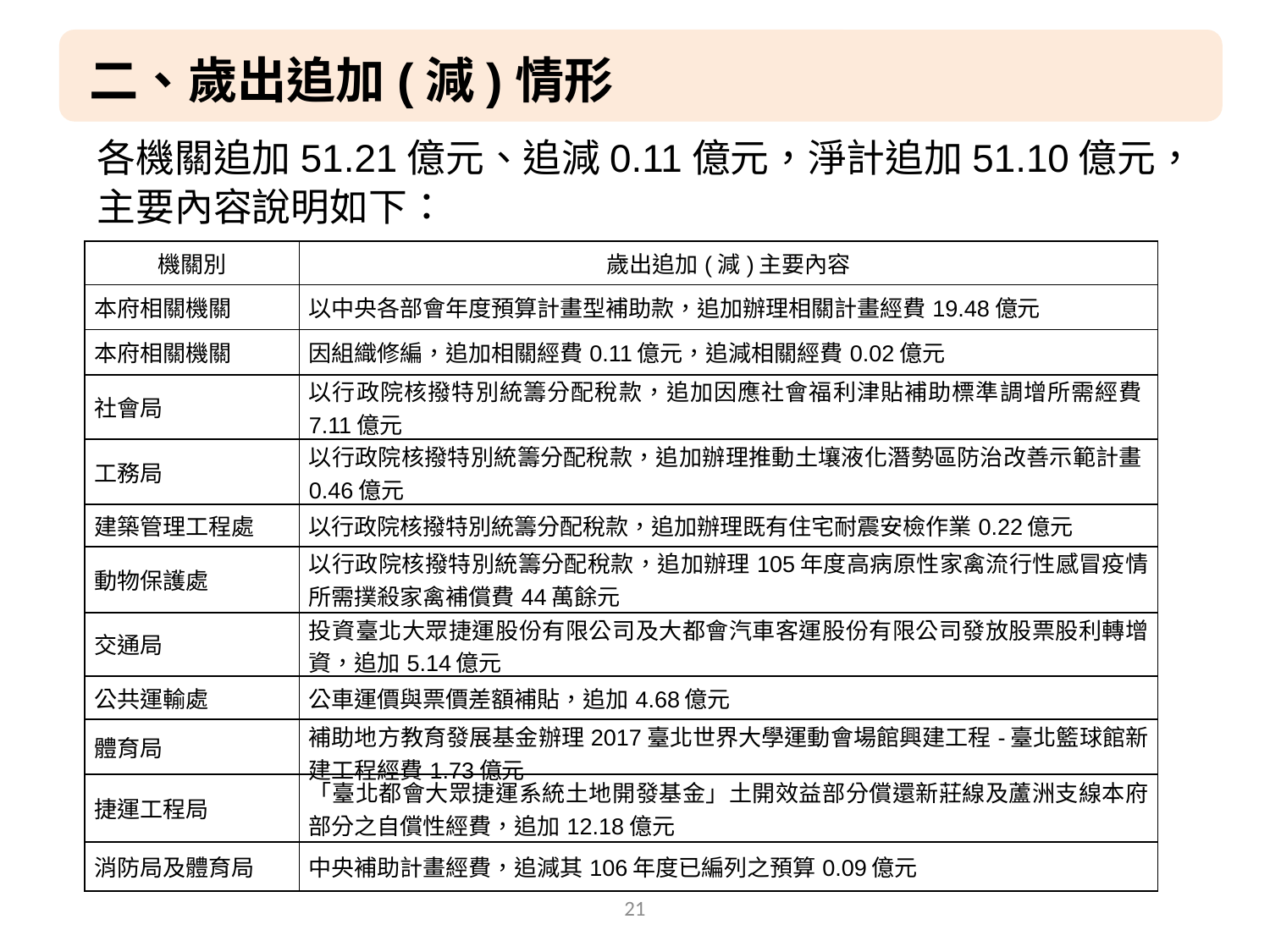

二、歲出追加(減)情形
各機關追加51.21億元、追減0.11億元，淨計追加51.10億元，主要內容說明如下：

| 機關別 | 歲出追加(減)主要內容 |
| --- | --- |
| 本府相關機關 | 以中央各部會年度預算計畫型補助款，追加辦理相關計畫經費19.48億元 |
| 本府相關機關 | 因組織修編，追加相關經費0.11億元，追減相關經費0.02億元 |
| 社會局 | 以行政院核撥特別統籌分配稅款，追加因應社會福利津貼補助標準調增所需經費7.11億元 |
| 工務局 | 以行政院核撥特別統籌分配稅款，追加辦理推動土壤液化潛勢區防治改善示範計畫0.46億元 |
| 建築管理工程處 | 以行政院核撥特別統籌分配稅款，追加辦理既有住宅耐震安檢作業0.22億元 |
| 動物保護處 | 以行政院核撥特別統籌分配稅款，追加辦理105年度高病原性家禽流行性感冒疫情所需撲殺家禽補償費44萬餘元 |
| 交通局 | 投資臺北大眾捷運股份有限公司及大都會汽車客運股份有限公司發放股票股利轉增資，追加5.14億元 |
| 公共運輸處 | 公車運價與票價差額補貼，追加4.68億元 |
| 體育局 | 補助地方教育發展基金辦理2017臺北世界大學運動會場館興建工程-臺北籃球館新建工程經費1.73億元 |
| 捷運工程局 | 「臺北都會大眾捷運系統土地開發基金」土開效益部分償還新莊線及蘆洲支線本府部分之自償性經費，追加12.18億元 |
| 消防局及體育局 | 中央補助計畫經費，追減其106年度已編列之預算0.09億元 |
21